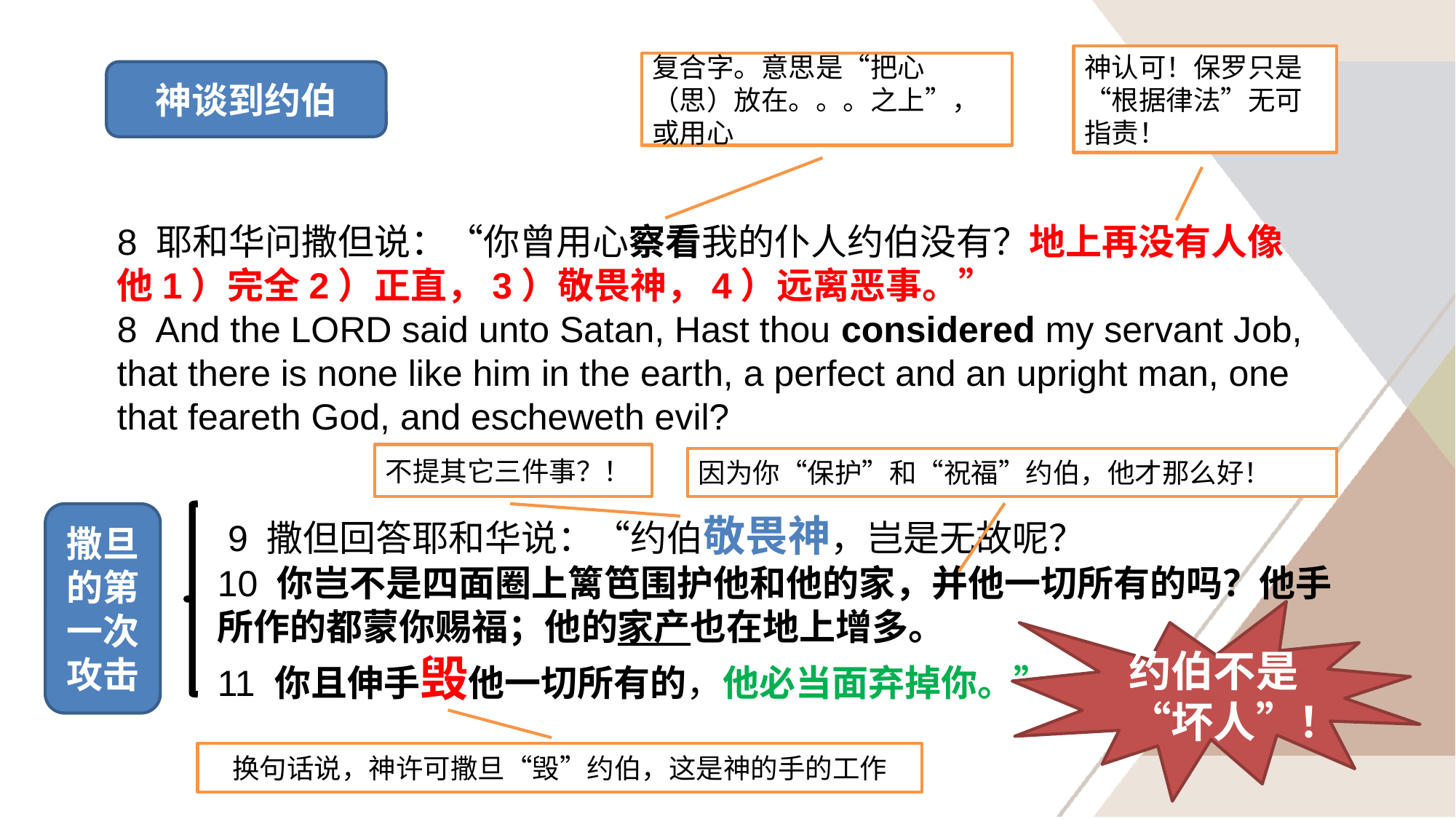

神认可！保罗只是“根据律法”无可指责！
复合字。意思是“把心（思）放在。。。之上”，或用心
神谈到约伯
8 耶和华问撒但说：“你曾用心察看我的仆人约伯没有？地上再没有人像他1）完全2）正直，3）敬畏神，4）远离恶事。”
8  And the LORD said unto Satan, Hast thou considered my servant Job, that there is none like him in the earth, a perfect and an upright man, one that feareth God, and escheweth evil?
不提其它三件事？！
因为你“保护”和“祝福”约伯，他才那么好！
撒旦的第一次攻击

 9 撒但回答耶和华说：“约伯敬畏神，岂是无故呢？
10 你岂不是四面圈上篱笆围护他和他的家，并他一切所有的吗？他手所作的都蒙你赐福；他的家产也在地上增多。
11 你且伸手毁他一切所有的，他必当面弃掉你。”
约伯不是“坏人”！
换句话说，神许可撒旦“毁”约伯，这是神的手的工作